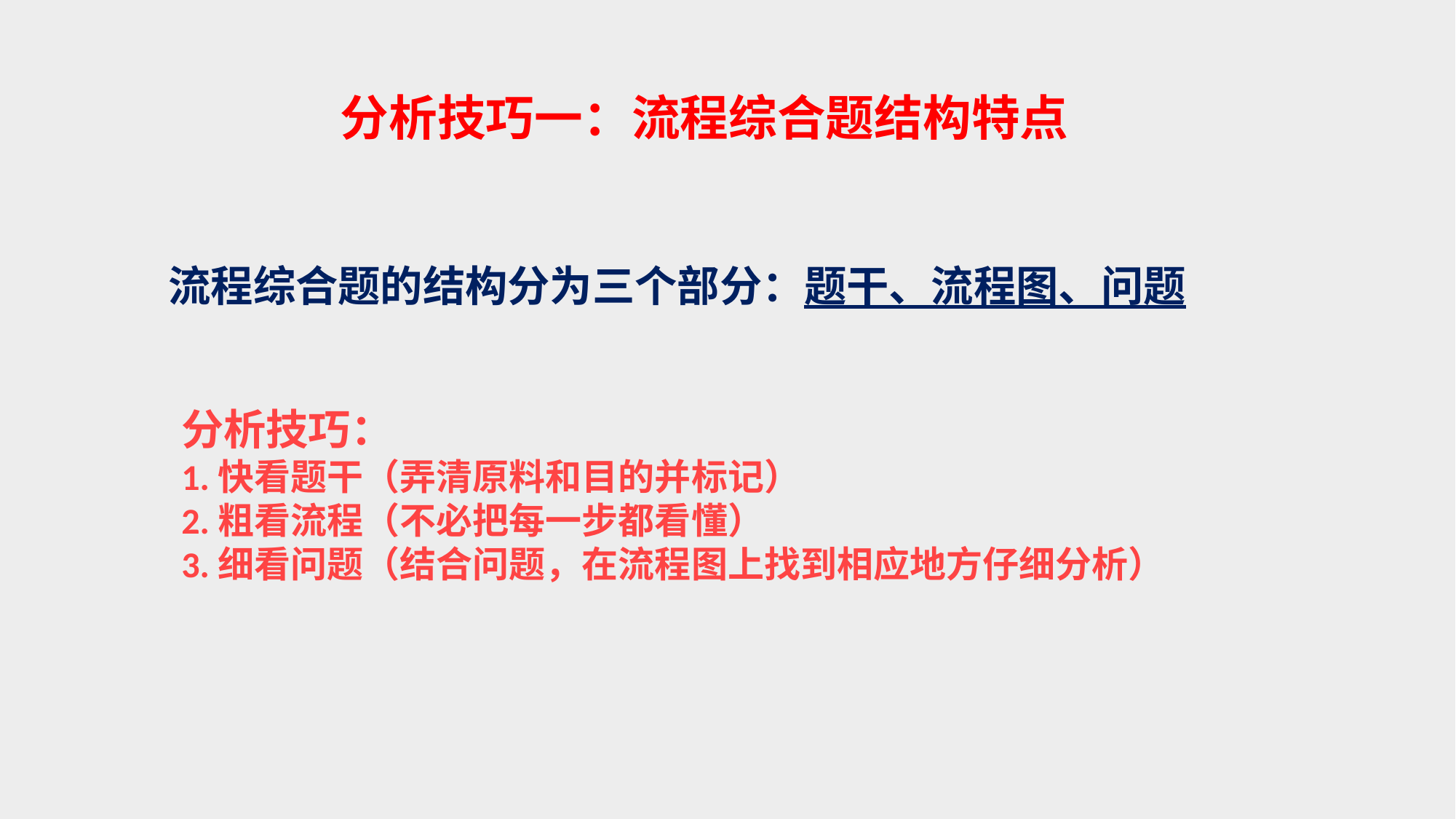

分析技巧一：流程综合题结构特点
流程综合题的结构分为三个部分：题干、流程图、问题
分析技巧：
1.快看题干（弄清原料和目的并标记）
2.粗看流程（不必把每一步都看懂）
3.细看问题（结合问题，在流程图上找到相应地方仔细分析）